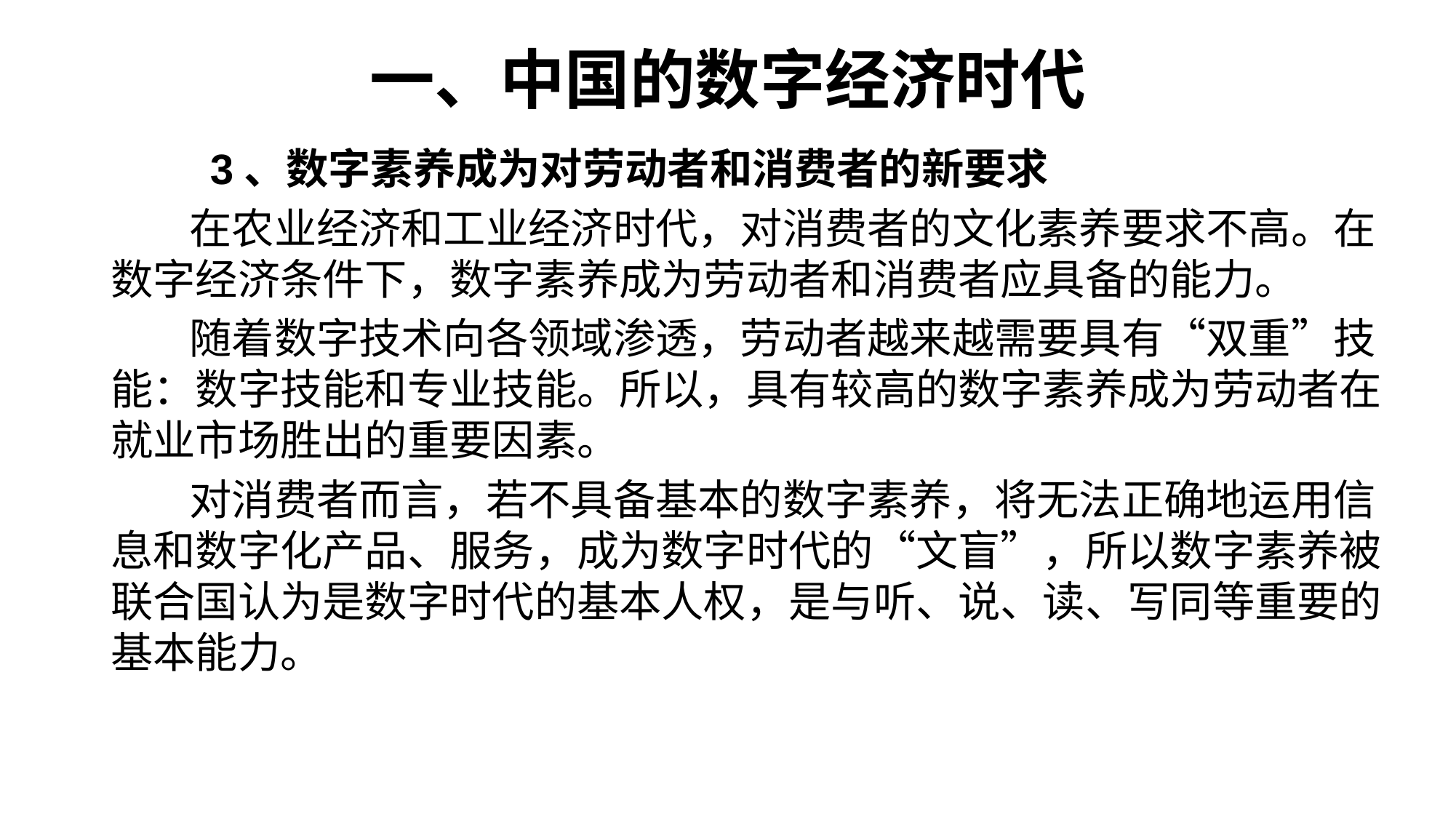

# 一、中国的数字经济时代
             3、数字素养成为对劳动者和消费者的新要求
             在农业经济和工业经济时代，对消费者的文化素养要求不高。在数字经济条件下，数字素养成为劳动者和消费者应具备的能力。
             随着数字技术向各领域渗透，劳动者越来越需要具有“双重”技能：数字技能和专业技能。所以，具有较高的数字素养成为劳动者在就业市场胜出的重要因素。
             对消费者而言，若不具备基本的数字素养，将无法正确地运用信息和数字化产品、服务，成为数字时代的“文盲”，所以数字素养被联合国认为是数字时代的基本人权，是与听、说、读、写同等重要的基本能力。